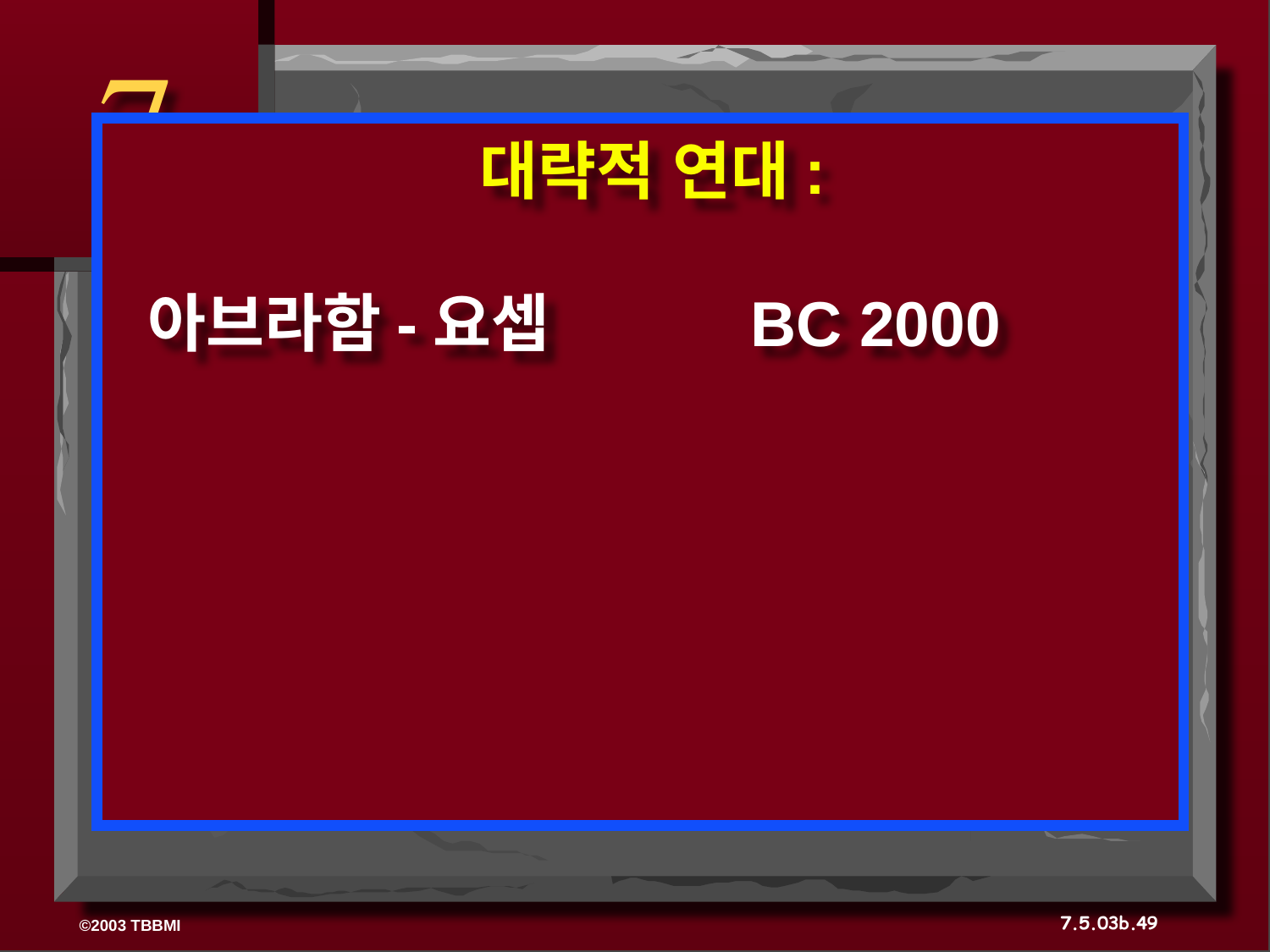

7

대략적 연대:

 아브라함-요셉	   	BC 2000

49